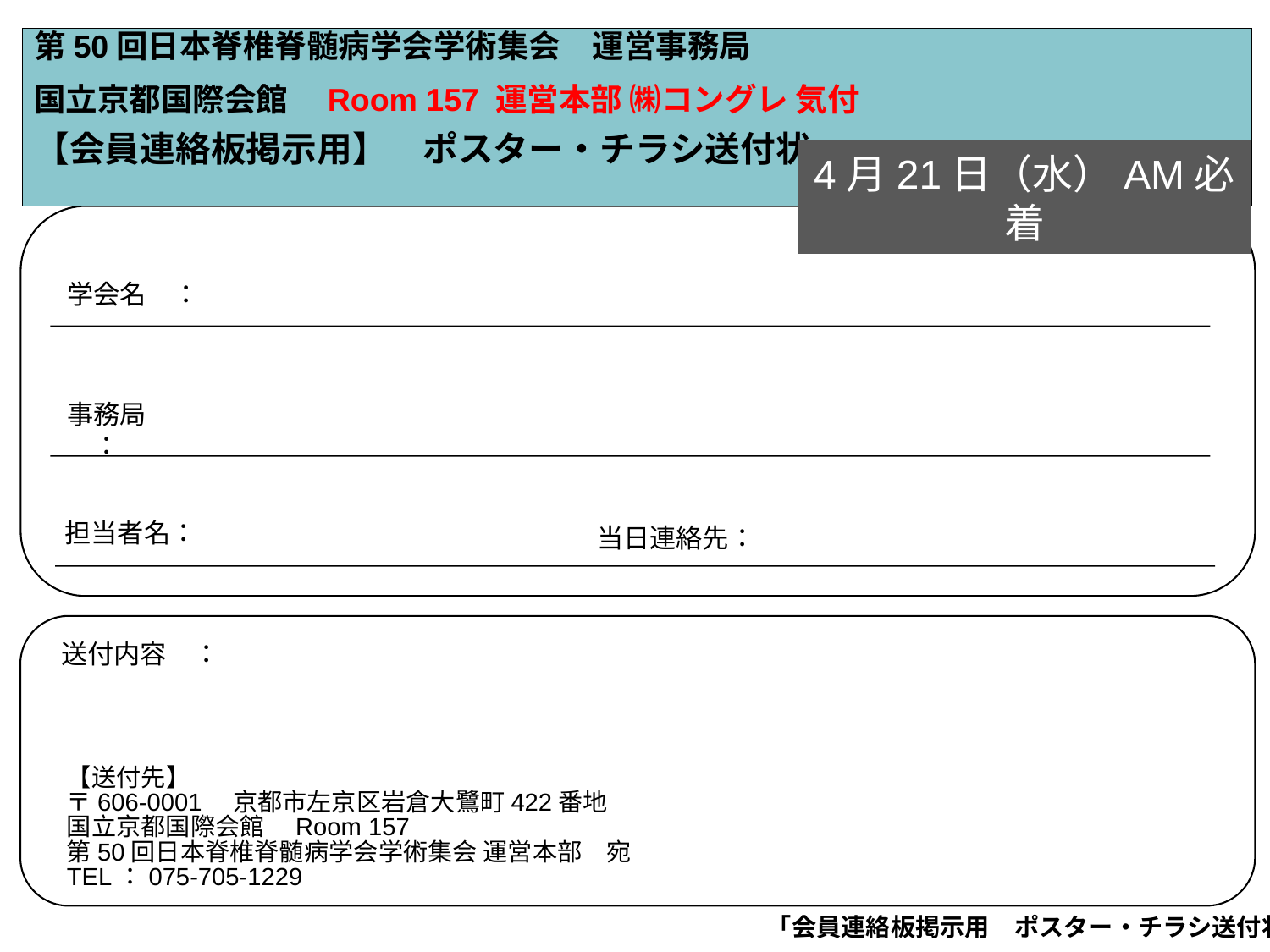

# 第50回日本脊椎脊髄病学会学術集会　運営事務局　　 国立京都国際会館　Room 157 運営本部 ㈱コングレ 気付 【会員連絡板掲示用】　ポスター・チラシ送付状
4月21日（水）AM必着

学会名　：

事務局　：

担当者名：
当日連絡先：

送付内容　：
【送付先】
〒606-0001　京都市左京区岩倉大鷺町422番地
国立京都国際会館　Room 157
第50回日本脊椎脊髄病学会学術集会 運営本部　宛
TEL：075-705-1229
「会員連絡板掲示用　ポスター・チラシ送付状」